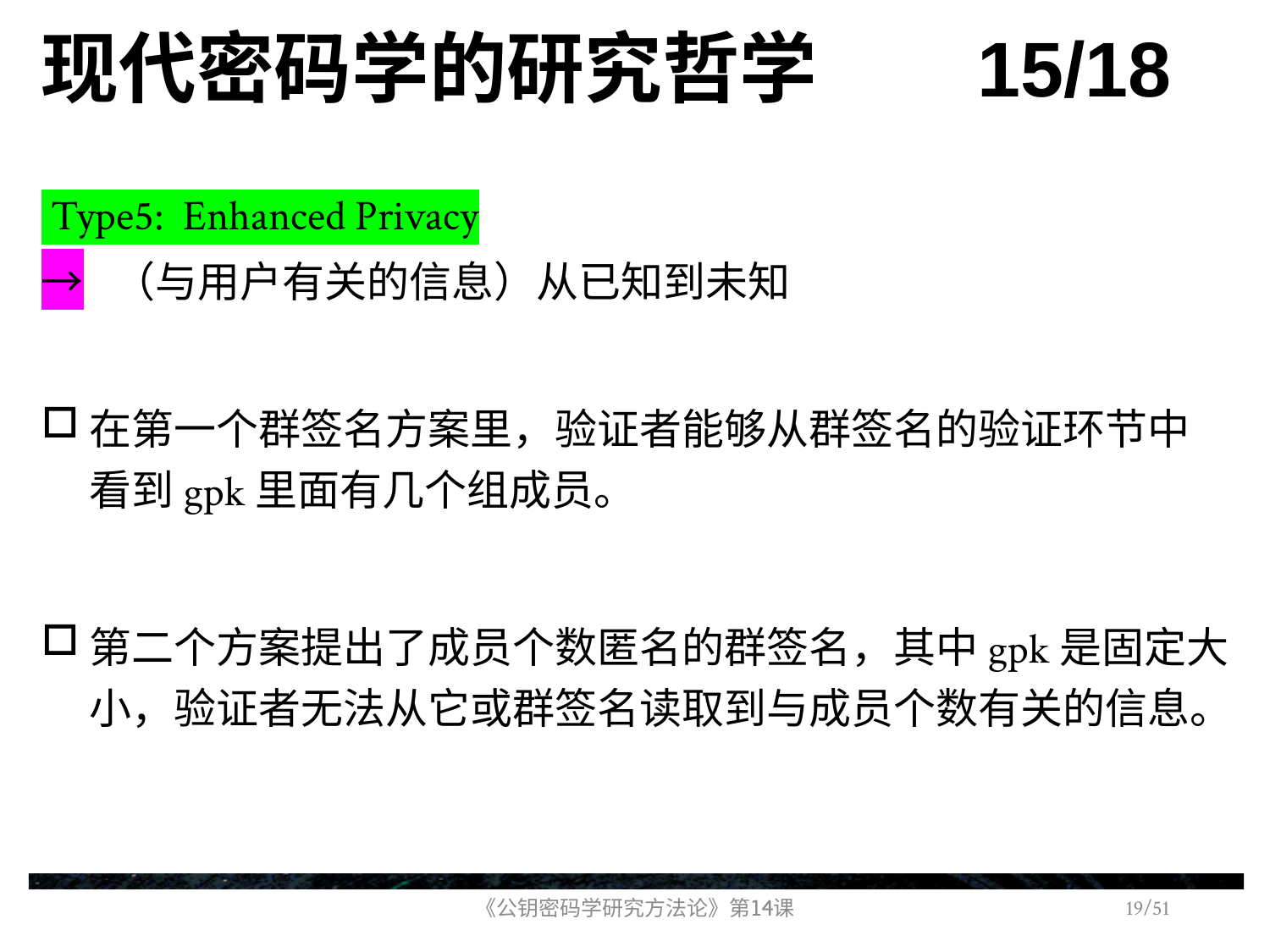

# 现代密码学的研究哲学        15/18
 Type5:  Enhanced Privacy
→  （与用户有关的信息）从已知到未知

在第一个群签名方案里，验证者能够从群签名的验证环节中看到gpk里面有几个组成员。

第二个方案提出了成员个数匿名的群签名，其中gpk是固定大小，验证者无法从它或群签名读取到与成员个数有关的信息。
《公钥密码学研究方法论》第14课
19/51